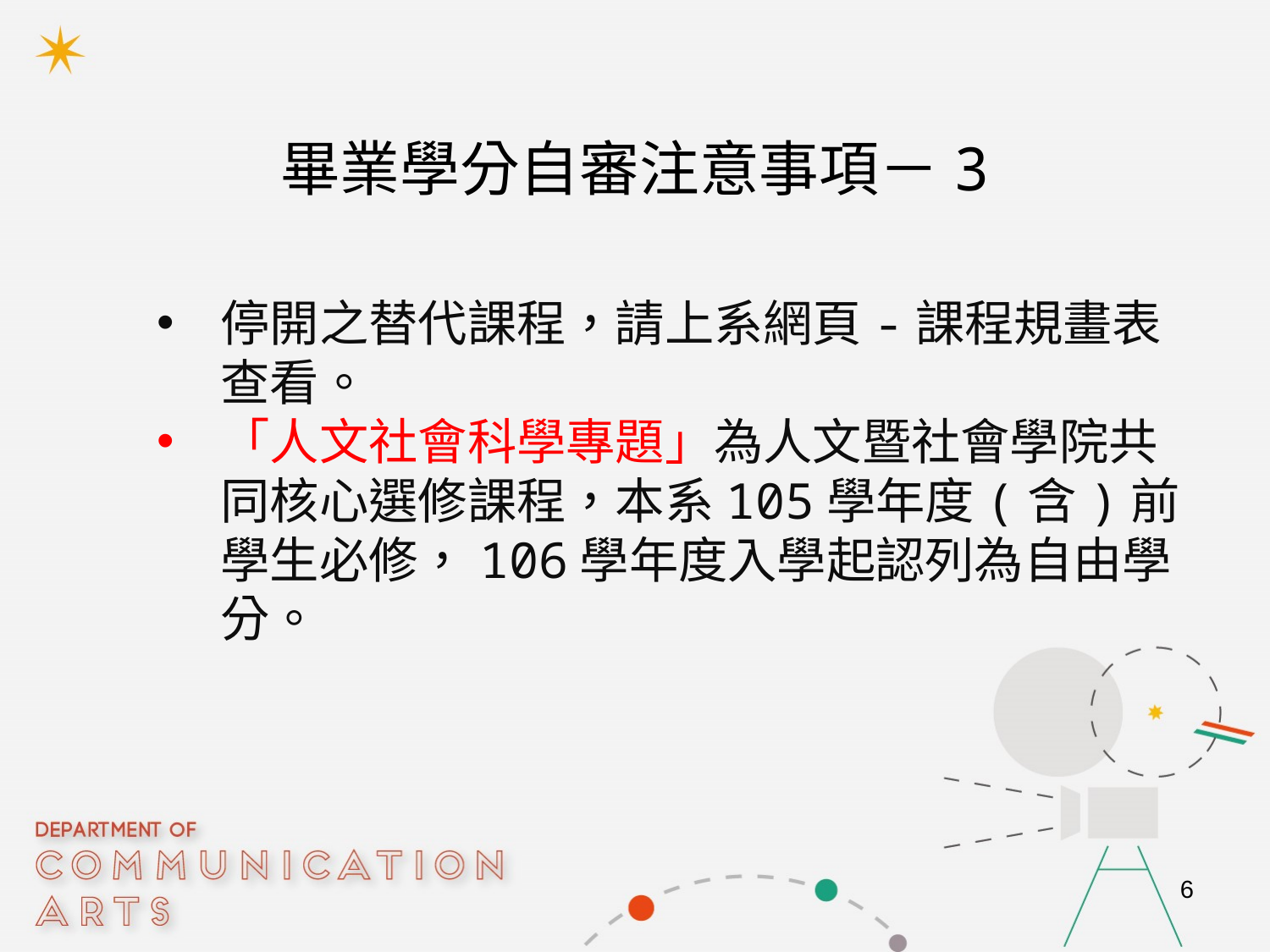

# 畢業學分自審注意事項－3
停開之替代課程，請上系網頁-課程規畫表查看。
「人文社會科學專題」為人文暨社會學院共同核心選修課程，本系105學年度(含)前學生必修，106學年度入學起認列為自由學分。

6